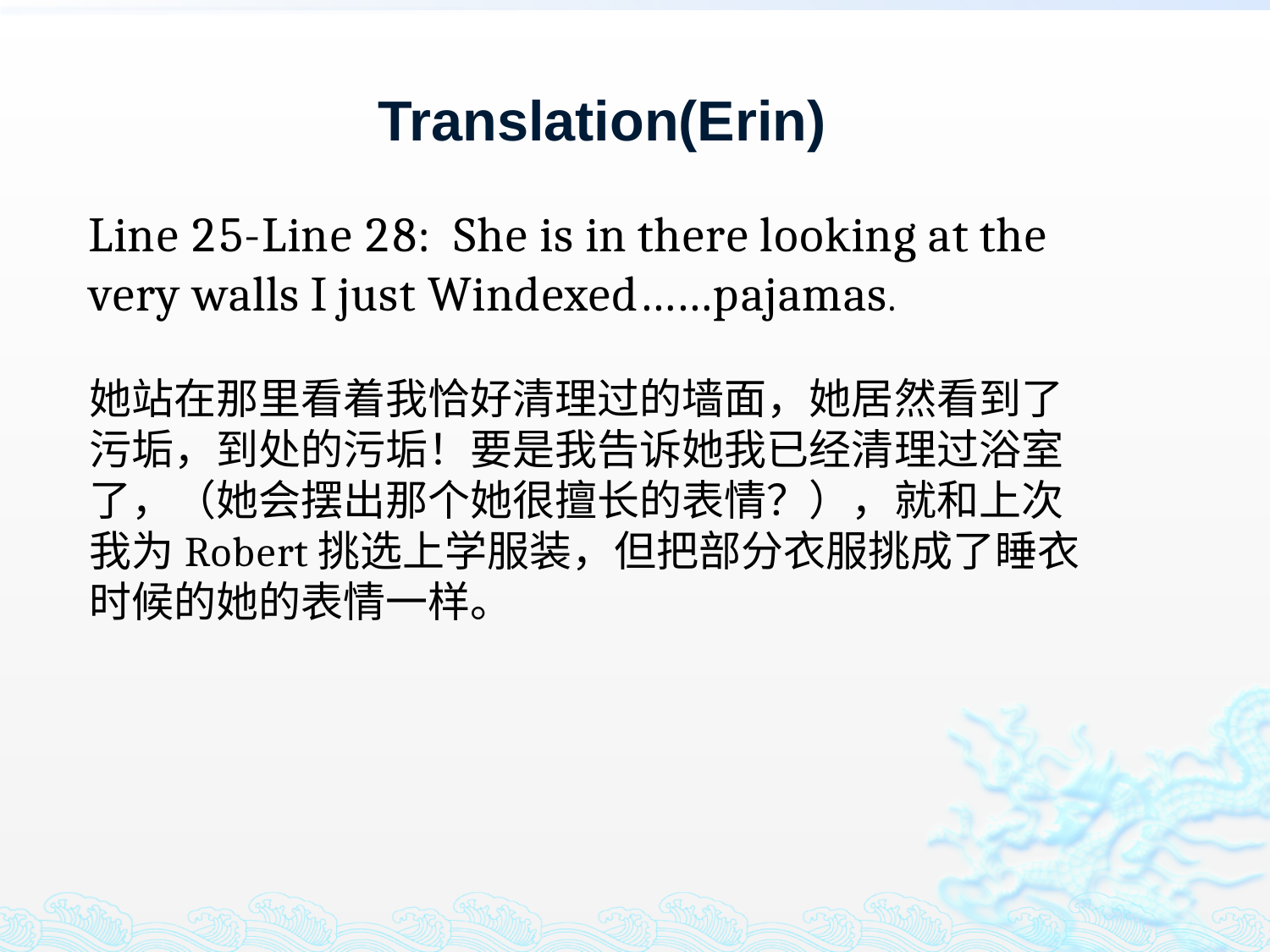

# Translation(Erin)
Line 25-Line 28:  She is in there looking at the very walls I just Windexed……pajamas.
她站在那里看着我恰好清理过的墙面，她居然看到了污垢，到处的污垢！要是我告诉她我已经清理过浴室了，（她会摆出那个她很擅长的表情？），就和上次我为Robert挑选上学服装，但把部分衣服挑成了睡衣时候的她的表情一样。